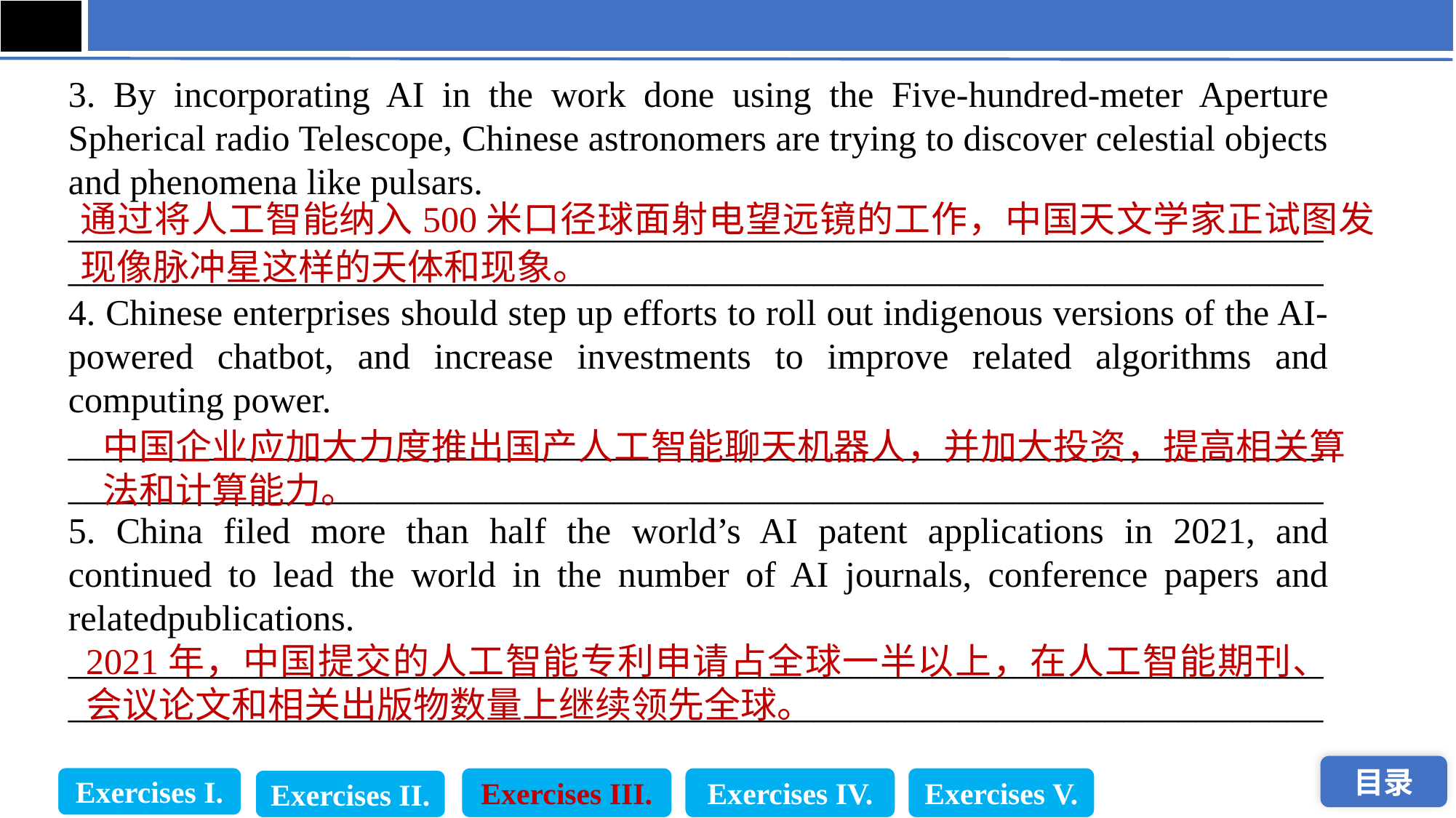

3. By incorporating AI in the work done using the Five-hundred-meter Aperture Spherical radio Telescope, Chinese astronomers are trying to discover celestial objects and phenomena like pulsars.
_____________________________________________________________________
_____________________________________________________________________
4. Chinese enterprises should step up efforts to roll out indigenous versions of the AI-powered chatbot, and increase investments to improve related algorithms and computing power.
__________________________________________________________________________________________________________________________________________
5. China filed more than half the world’s AI patent applications in 2021, and continued to lead the world in the number of AI journals, conference papers and relatedpublications.
__________________________________________________________________________________________________________________________________________
通过将人工智能纳入500米口径球面射电望远镜的工作，中国天文学家正试图发现像脉冲星这样的天体和现象。
中国企业应加大力度推出国产人工智能聊天机器人，并加大投资，提高相关算法和计算能力。
2021年，中国提交的人工智能专利申请占全球一半以上，在人工智能期刊、会议论文和相关出版物数量上继续领先全球。
Exercises I.
Exercises III.
Exercises IV.
Exercises V.
Exercises II.